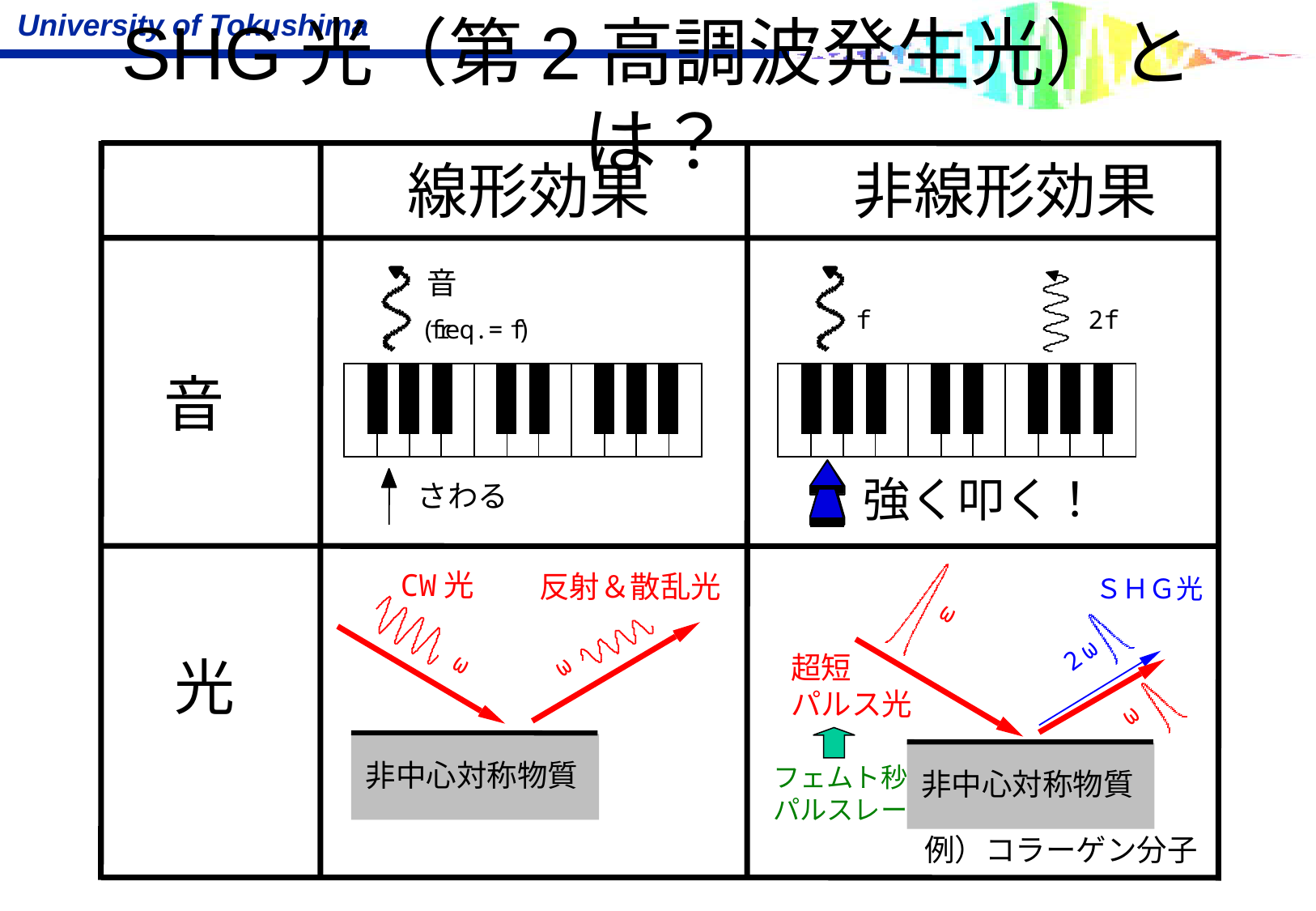

SHG光（第2高調波発生光）とは？

線形効果
非線形効果

音

f
f
2
(
f
r
e
q
.

=

f
)

音

強く叩く！

さわる

CW光
反射＆散乱光

ＳＨＧ光

ω

ω

超短
パルス光
光

2
ω
ω

ω
w

非中心対称物質

非中心対称物質
フェムト秒
パルスレーザー
例）コラーゲン分子